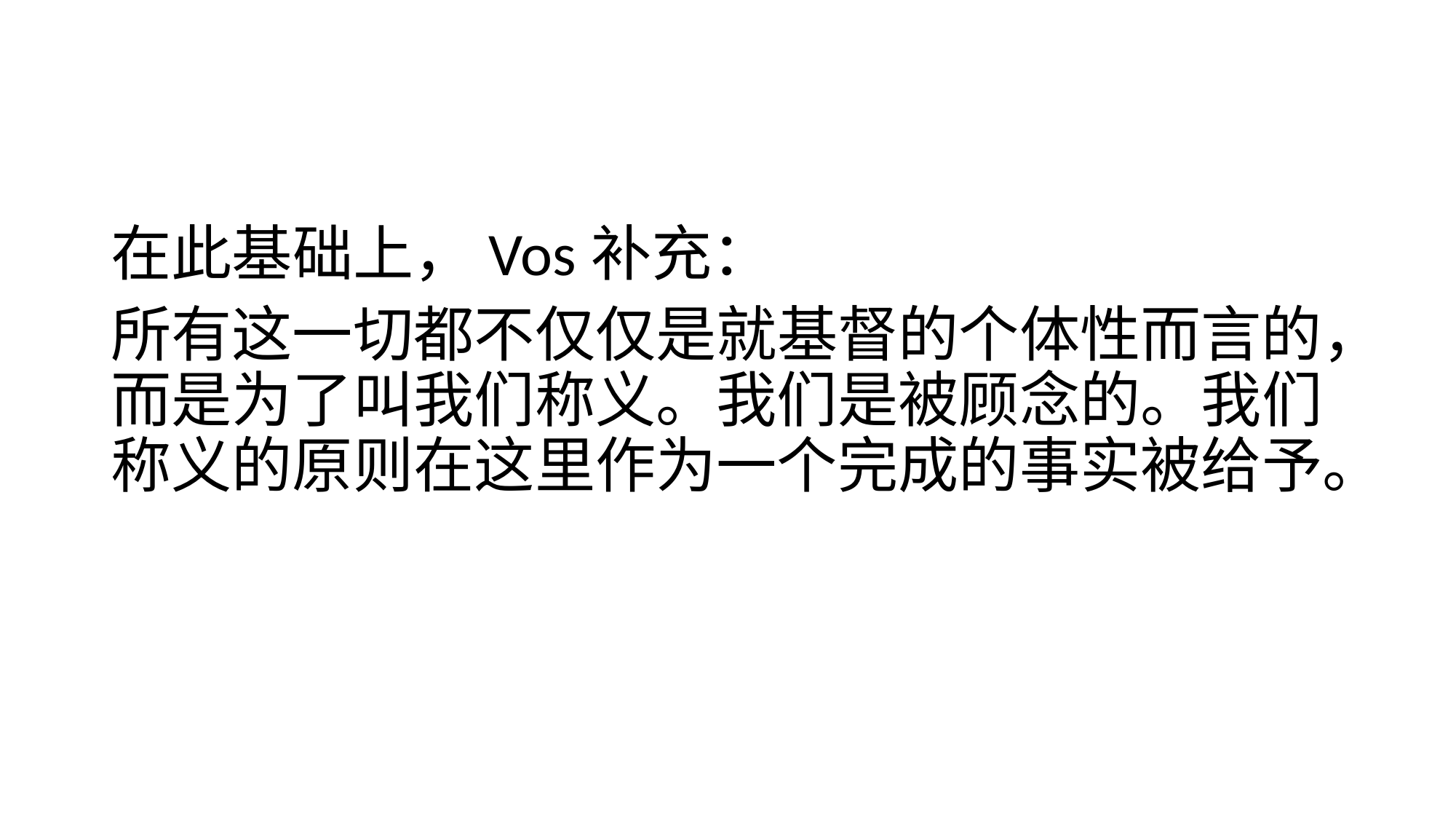

#
在此基础上，Vos补充：
所有这一切都不仅仅是就基督的个体性而言的，而是为了叫我们称义。我们是被顾念的。我们称义的原则在这里作为一个完成的事实被给予。